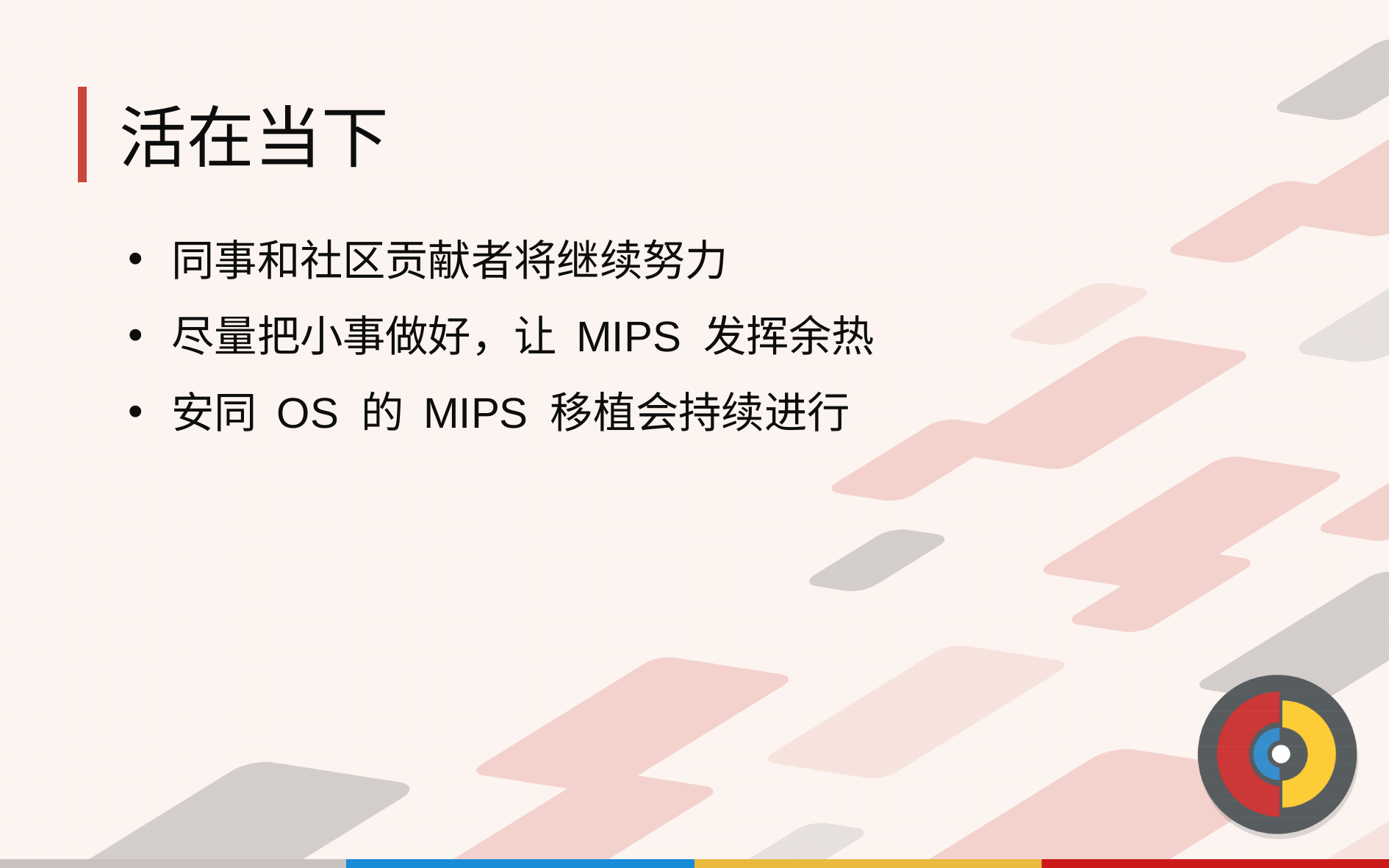

# 活在当下
同事和社区贡献者将继续努力
尽量把小事做好，让 MIPS 发挥余热
安同 OS 的 MIPS 移植会持续进行